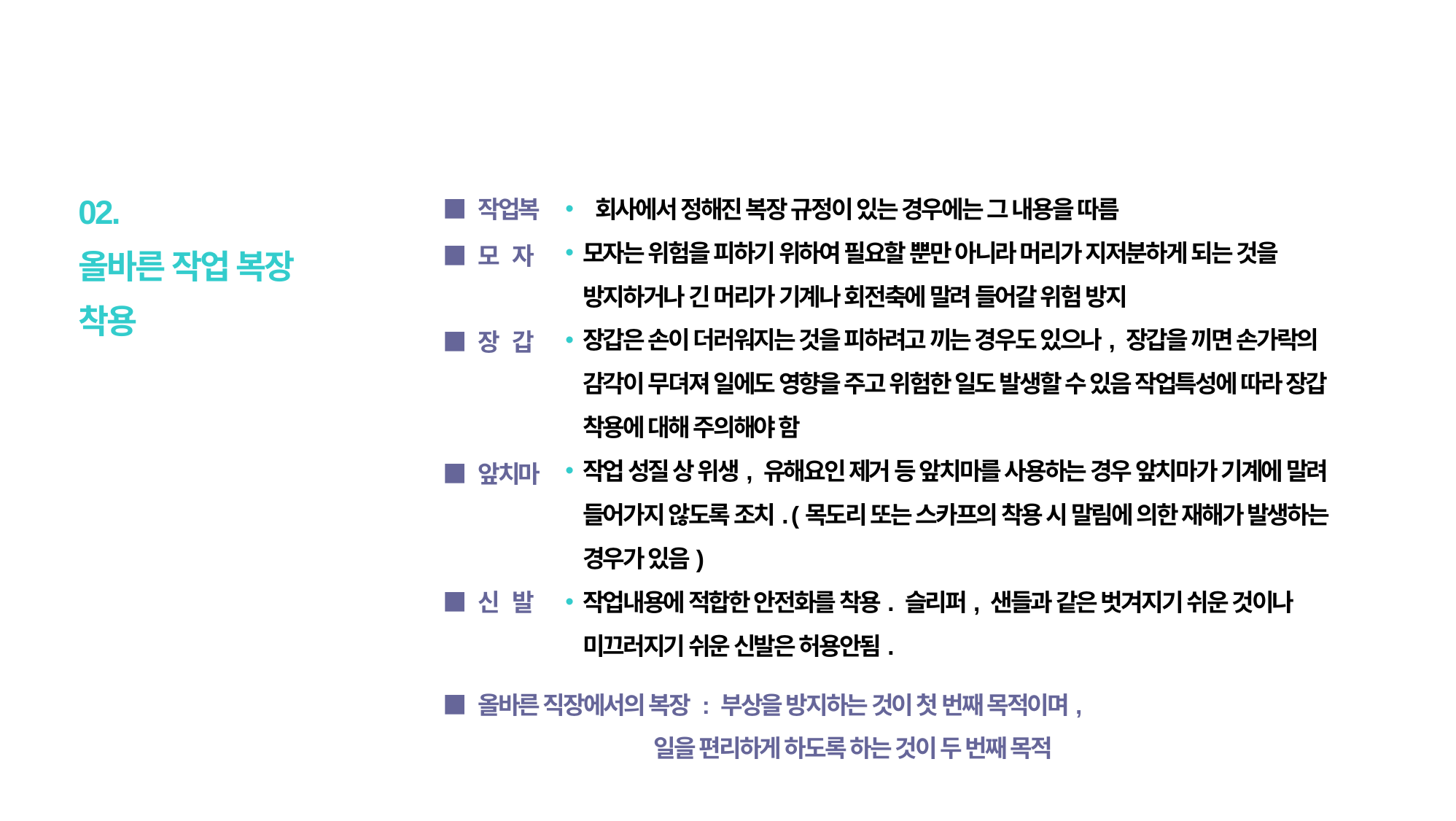

2
예비산업인력을 위한
안전보건나침반
안전하고 건강한 직장생활을 위한 가이드
■ 작업복
 회사에서 정해진 복장 규정이 있는 경우에는 그 내용을 따름
모자는 위험을 피하기 위하여 필요할 뿐만 아니라 머리가 지저분하게 되는 것을 방지하거나 긴 머리가 기계나 회전축에 말려 들어갈 위험 방지
장갑은 손이 더러워지는 것을 피하려고 끼는 경우도 있으나, 장갑을 끼면 손가락의 감각이 무뎌져 일에도 영향을 주고 위험한 일도 발생할 수 있음 작업특성에 따라 장갑 착용에 대해 주의해야 함
작업 성질 상 위생, 유해요인 제거 등 앞치마를 사용하는 경우 앞치마가 기계에 말려 들어가지 않도록 조치. (목도리 또는 스카프의 착용 시 말림에 의한 재해가 발생하는 경우가 있음)
작업내용에 적합한 안전화를 착용. 슬리퍼, 샌들과 같은 벗겨지기 쉬운 것이나 미끄러지기 쉬운 신발은 허용안됨.
■ 모   자
■ 장   갑
■ 앞치마
■ 신   발
02.
올바른 작업 복장
착용
■ 올바른 직장에서의 복장 : 부상을 방지하는 것이 첫 번째 목적이며,
                                           일을 편리하게 하도록 하는 것이 두 번째 목적